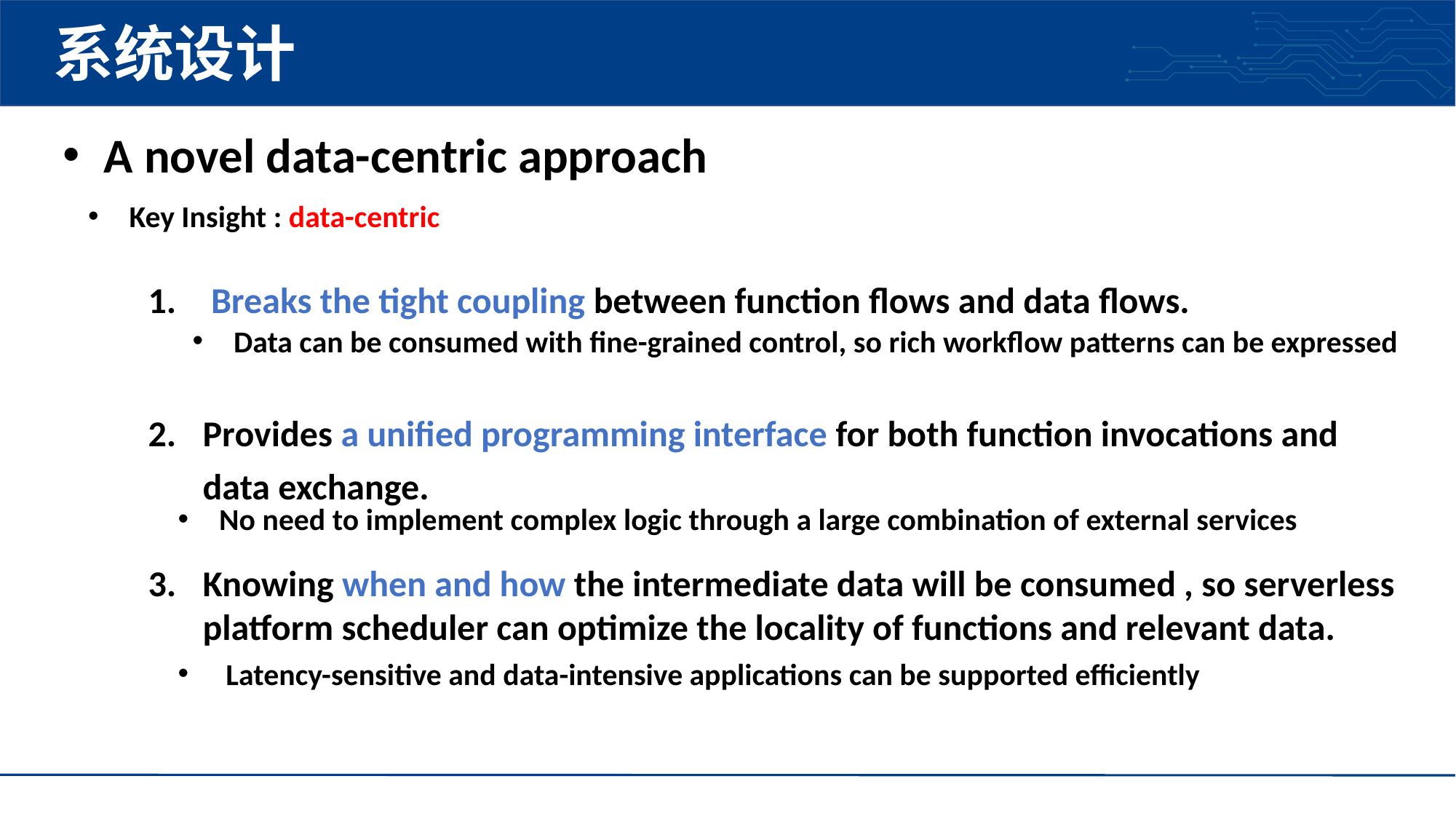

# 系统设计
A novel data-centric approach

Key Insight : data-centric

 Breaks the tight coupling between function flows and data flows.

Provides a unified programming interface for both function invocations and data exchange.

Knowing when and how the intermediate data will be consumed , so serverless platform scheduler can optimize the locality of functions and relevant data.
Data can be consumed with fine-grained control, so rich workflow patterns can be expressed

No need to implement complex logic through a large combination of external services

 Latency-sensitive and data-intensive applications can be supported efficiently

9